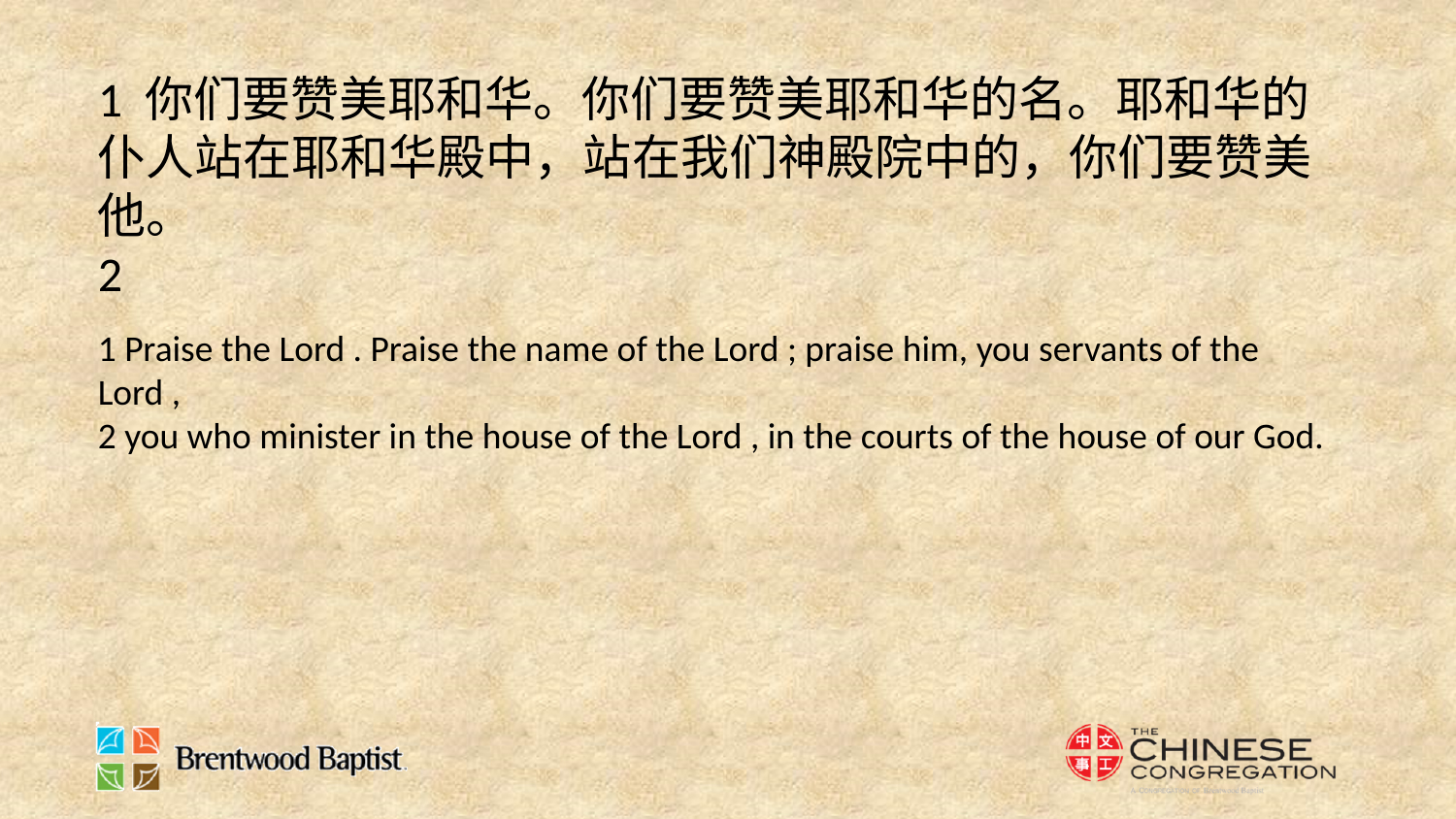

1 你们要赞美耶和华。你们要赞美耶和华的名。耶和华的仆人站在耶和华殿中，站在我们神殿院中的，你们要赞美他。
2

1 Praise the Lord . Praise the name of the Lord ; praise him, you servants of the Lord ,
2 you who minister in the house of the Lord , in the courts of the house of our God.